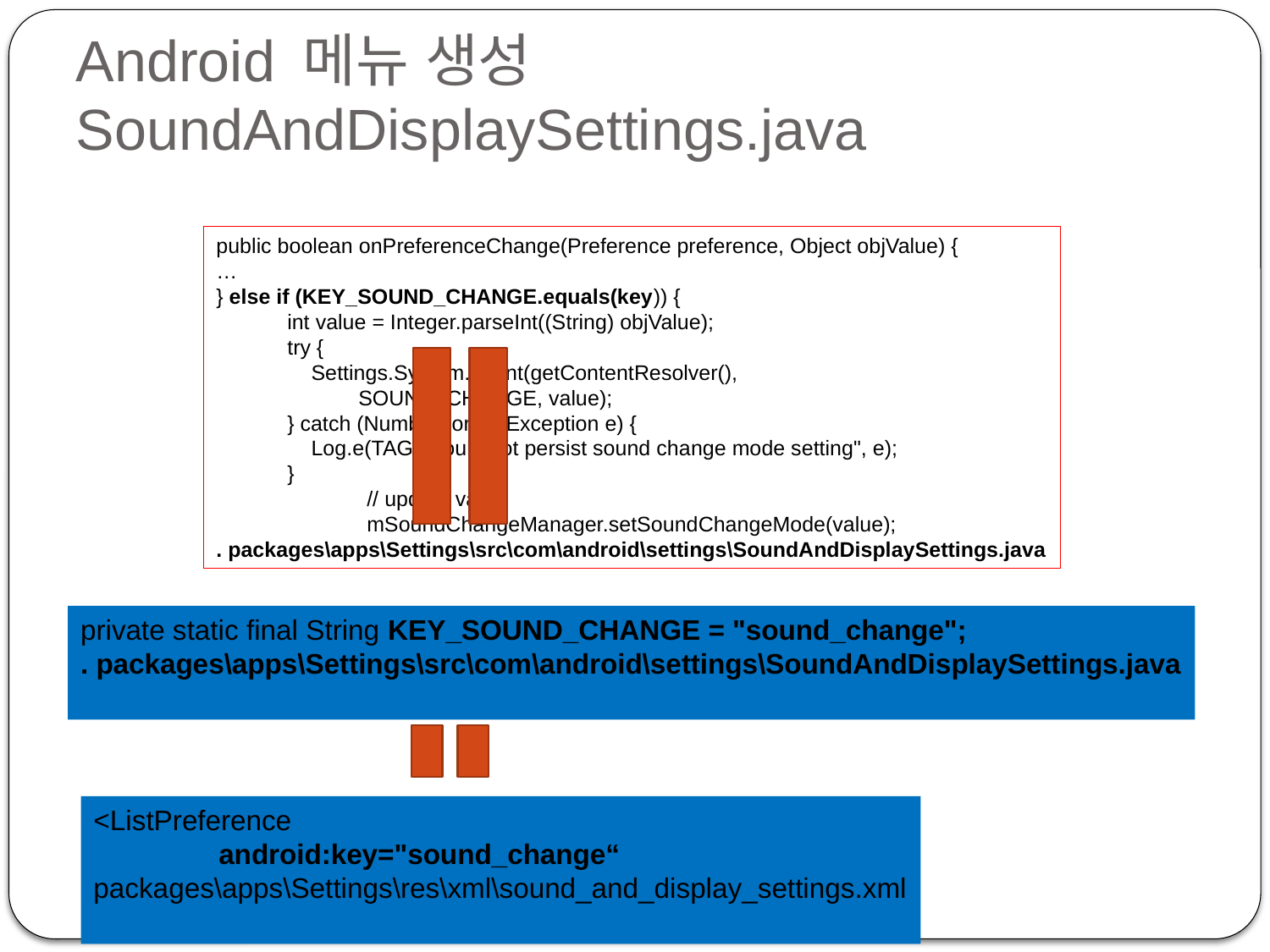

# Android 메뉴 생성 SoundAndDisplaySettings.java
public boolean onPreferenceChange(Preference preference, Object objValue) {
…
} else if (KEY_SOUND_CHANGE.equals(key)) {
            int value = Integer.parseInt((String) objValue);
            try {
                Settings.System.putInt(getContentResolver(),
                        SOUND_CHANGE, value);
            } catch (NumberFormatException e) {
                Log.e(TAG, "could not persist sound change mode setting", e);
            }
	    // update value
	    mSoundChangeManager.setSoundChangeMode(value);
. packages\apps\Settings\src\com\android\settings\SoundAndDisplaySettings.java

private static final String KEY_SOUND_CHANGE = "sound_change";
. packages\apps\Settings\src\com\android\settings\SoundAndDisplaySettings.java

<ListPreference
                android:key="sound_change“
packages\apps\Settings\res\xml\sound_and_display_settings.xml

http://cafe.naver.com/embeddedcrazyboys